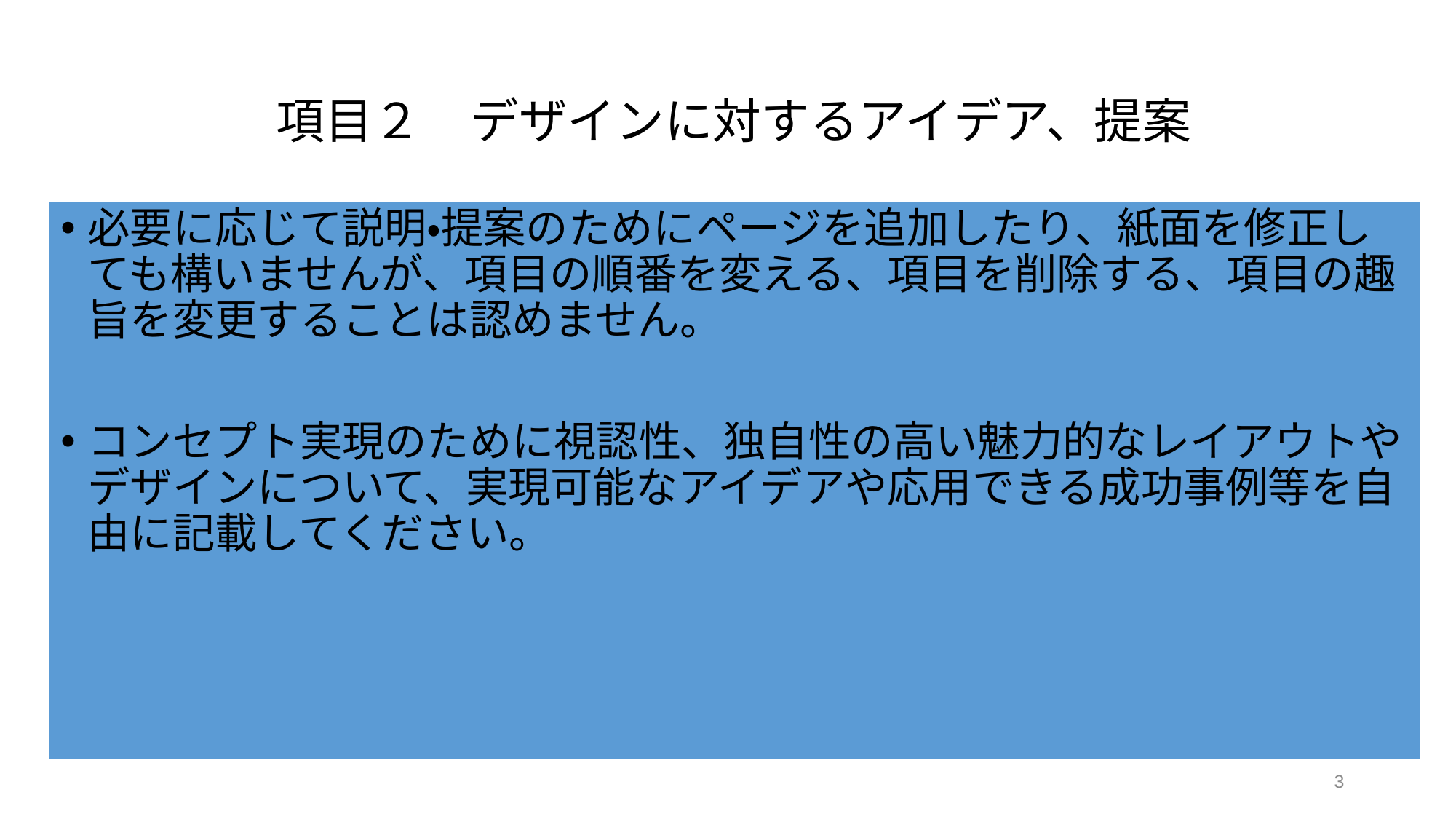

# 項目２　デザインに対するアイデア、提案
必要に応じて説明・提案のためにページを追加したり、紙面を修正しても構いませんが、項目の順番を変える、項目を削除する、項目の趣旨を変更することは認めません。

コンセプト実現のために視認性、独自性の高い魅力的なレイアウトやデザインについて、実現可能なアイデアや応用できる成功事例等を自由に記載してください。

3